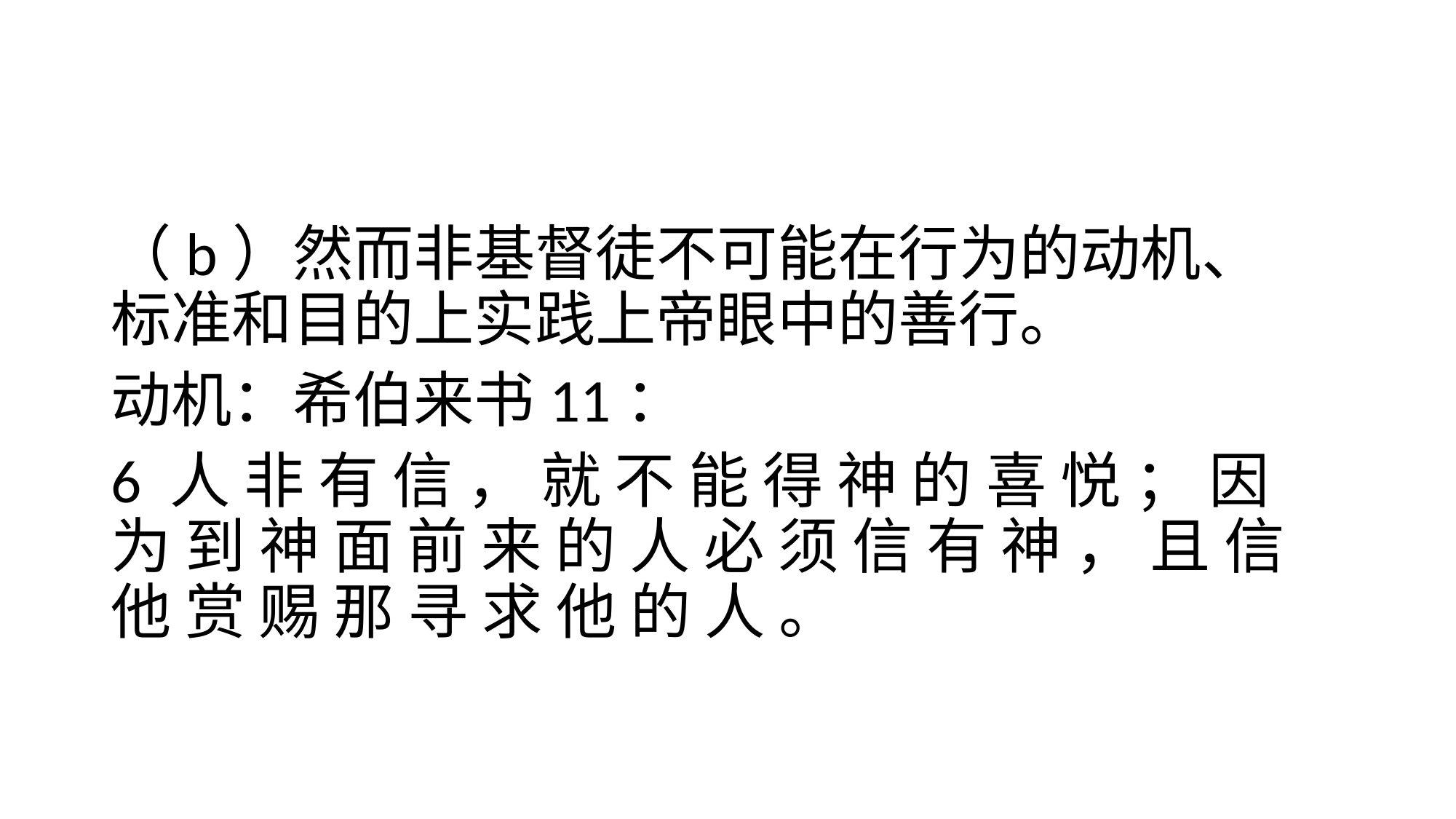

#
（b）然而非基督徒不可能在行为的动机、标准和目的上实践上帝眼中的善行。
动机：希伯来书11：
6 人 非 有 信 ， 就 不 能 得 神 的 喜 悦 ； 因 为 到 神 面 前 来 的 人 必 须 信 有 神 ， 且 信 他 赏 赐 那 寻 求 他 的 人 。